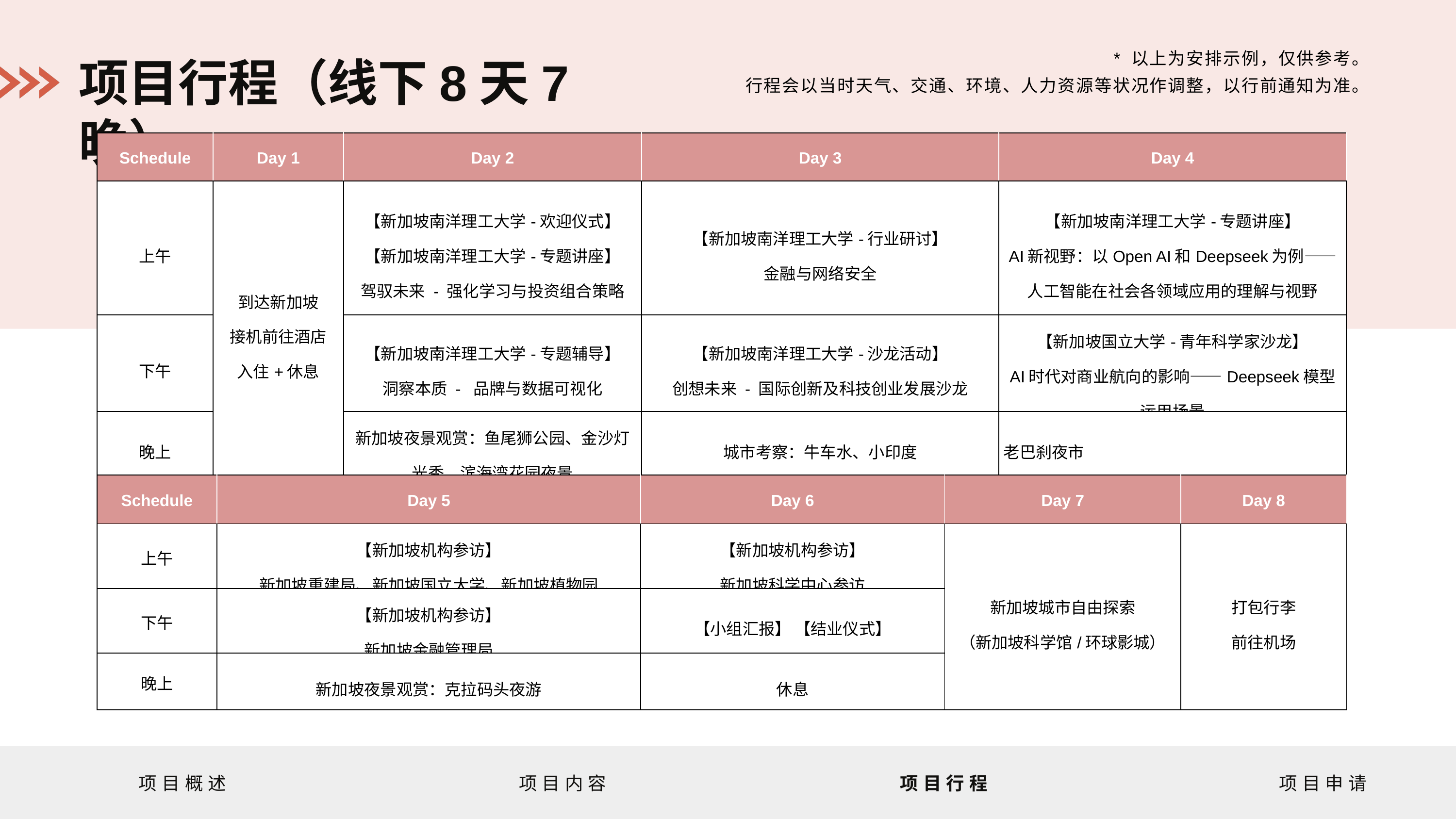

* 以上为安排示例，仅供参考。
行程会以当时天气、交通、环境、人力资源等状况作调整，以行前通知为准。
项目行程（线下8天7晚）

| Schedule | Day 1 | Day 2 | Day 3 | Day 4 |
| --- | --- | --- | --- | --- |
| 上午 | 到达新加坡 接机前往酒店 入住+休息 | 【新加坡南洋理工大学-欢迎仪式】 【新加坡南洋理工大学-专题讲座】 驾驭未来 - 强化学习与投资组合策略 | 【新加坡南洋理工大学-行业研讨】 金融与网络安全 | 【新加坡南洋理工大学-专题讲座】 AI新视野：以Open AI和Deepseek为例——人工智能在社会各领域应用的理解与视野 |
| 下午 |  | 【新加坡南洋理工大学-专题辅导】 洞察本质 - 品牌与数据可视化 | 【新加坡南洋理工大学-沙龙活动】 创想未来 - 国际创新及科技创业发展沙龙 | 【新加坡国立大学-青年科学家沙龙】 AI时代对商业航向的影响——Deepseek模型运用场景 |
| 晚上 |  | 新加坡夜景观赏：鱼尾狮公园、金沙灯光秀、滨海湾花园夜景 | 城市考察：牛车水、小印度 | 老巴刹夜市 |
| Schedule | Day 5 | Day 6 | Day 7 | Day 8 |
| --- | --- | --- | --- | --- |
| 上午 | 【新加坡机构参访】 新加坡重建局、新加坡国立大学、新加坡植物园 | 【新加坡机构参访】 新加坡科学中心参访 | 新加坡城市自由探索 （新加坡科学馆/环球影城） | 打包行李 前往机场 |
| 下午 | 【新加坡机构参访】 新加坡金融管理局 | 【小组汇报】 【结业仪式】 |  |  |
| 晚上 | 新加坡夜景观赏：克拉码头夜游 | 休息 |  |  |

项目行程
项目概述
项目内容
项目申请